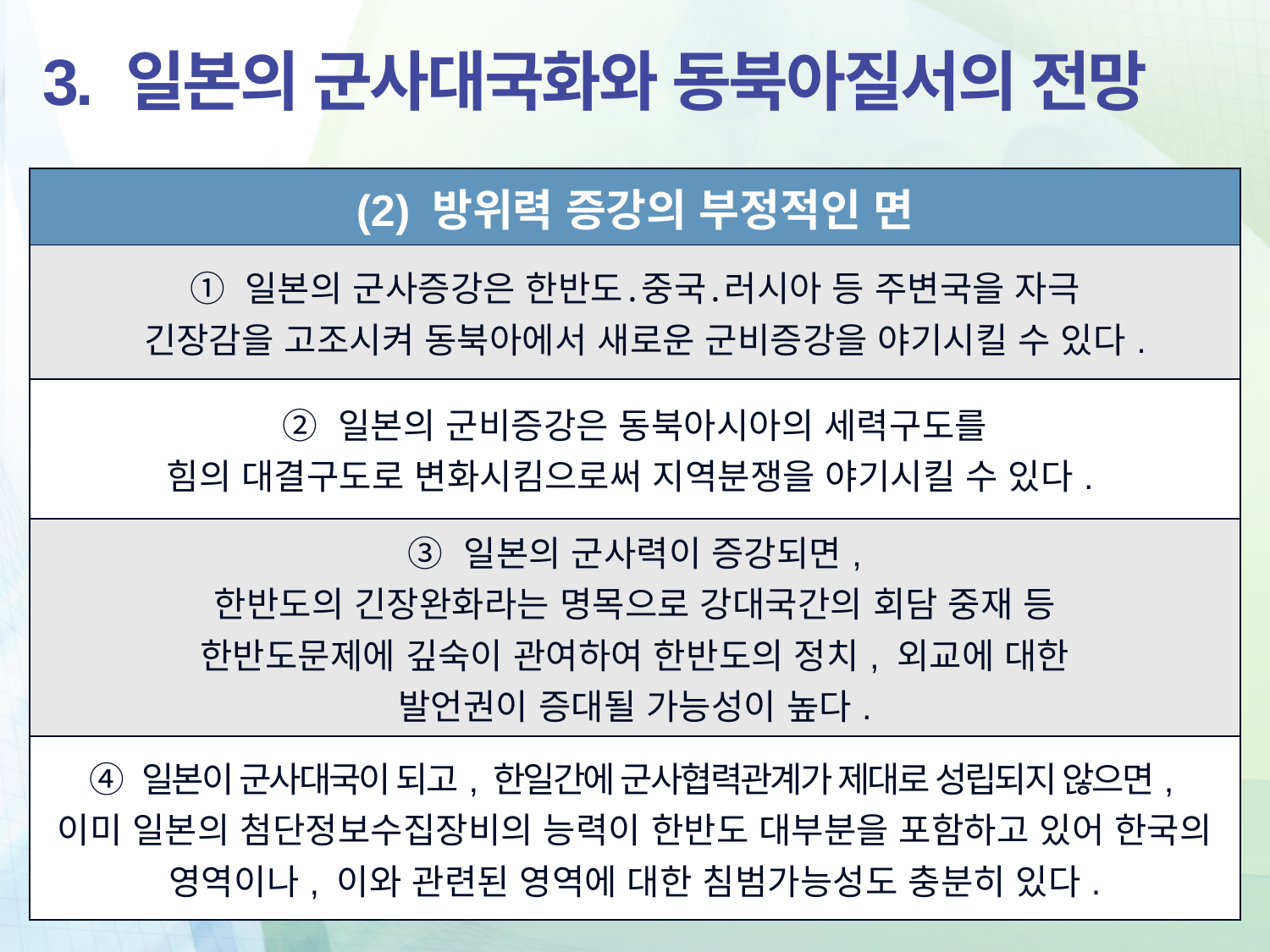

# 3. 일본의 군사대국화와 동북아질서의 전망
| (2) 방위력 증강의 부정적인 면 |
| --- |
| ① 일본의 군사증강은 한반도․중국․러시아 등 주변국을 자극 긴장감을 고조시켜 동북아에서 새로운 군비증강을 야기시킬 수 있다. |
| ② 일본의 군비증강은 동북아시아의 세력구도를 힘의 대결구도로 변화시킴으로써 지역분쟁을 야기시킬 수 있다. |
| ③ 일본의 군사력이 증강되면, 한반도의 긴장완화라는 명목으로 강대국간의 회담 중재 등 한반도문제에 깊숙이 관여하여 한반도의 정치, 외교에 대한 발언권이 증대될 가능성이 높다. |
| ④ 일본이 군사대국이 되고, 한일간에 군사협력관계가 제대로 성립되지 않으면, 이미 일본의 첨단정보수집장비의 능력이 한반도 대부분을 포함하고 있어 한국의 영역이나, 이와 관련된 영역에 대한 침범가능성도 충분히 있다. |
일본의 군사력 증강과 방위정책
25